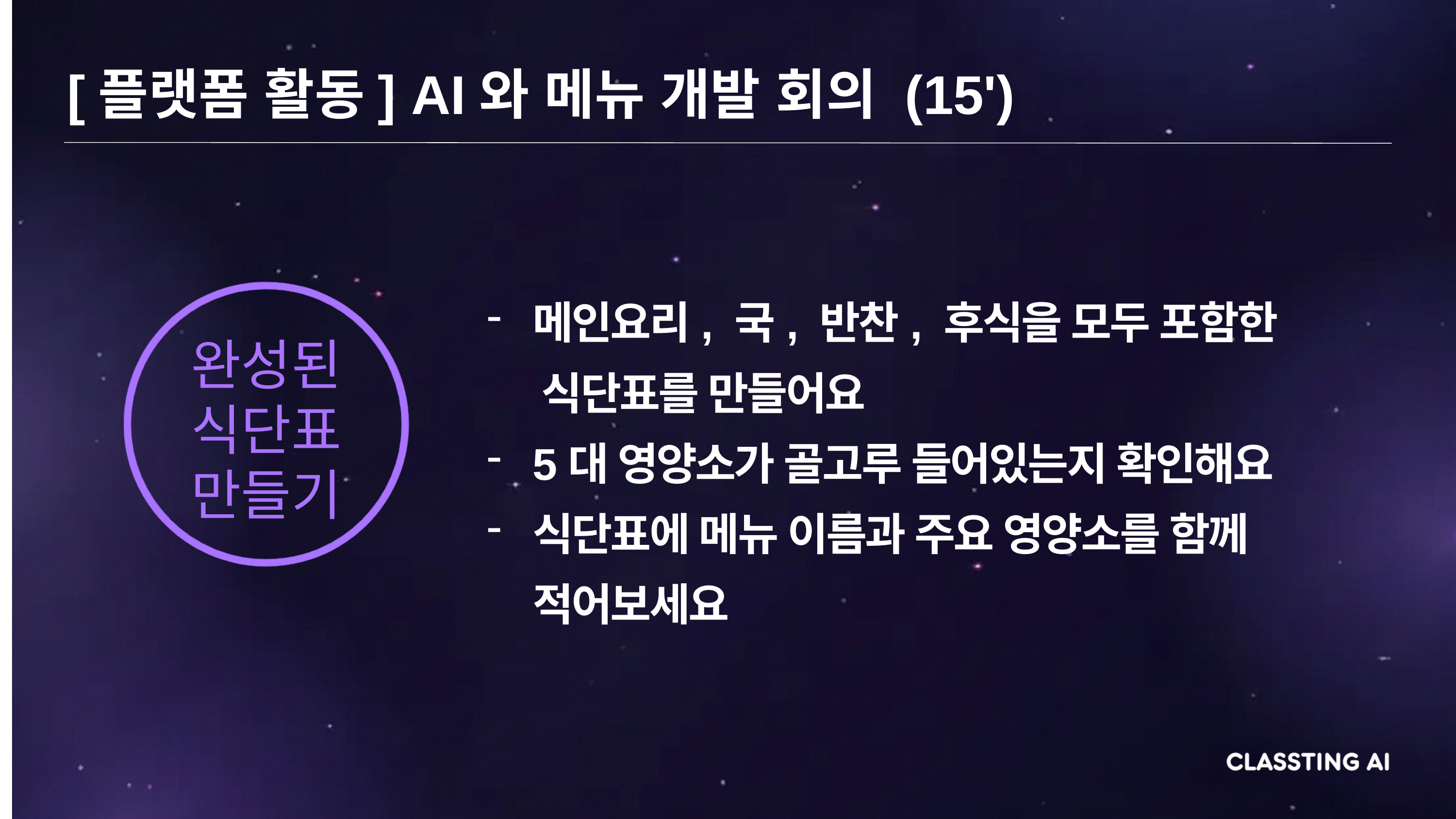

[플랫폼 활동] AI와 메뉴 개발 회의 (15')

메인요리, 국, 반찬, 후식을 모두 포함한
    식단표를 만들어요
5대 영양소가 골고루 들어있는지 확인해요
식단표에 메뉴 이름과 주요 영양소를 함께 적어보세요

완성된 식단표 만들기